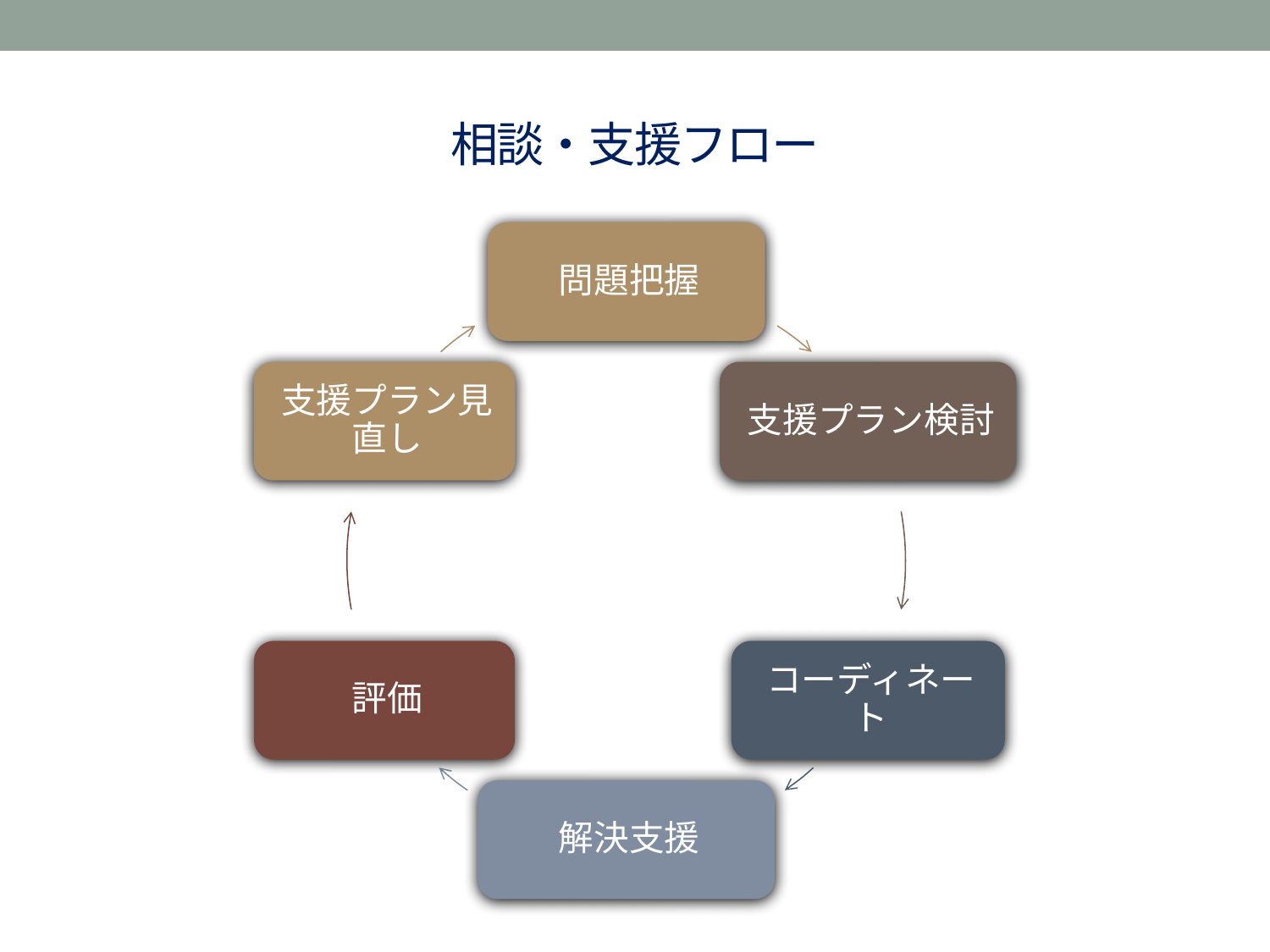

# 相談・支援フロー
問題把握
支援プラン検討
コーディネート
解決支援
評価
支援プラン見直し